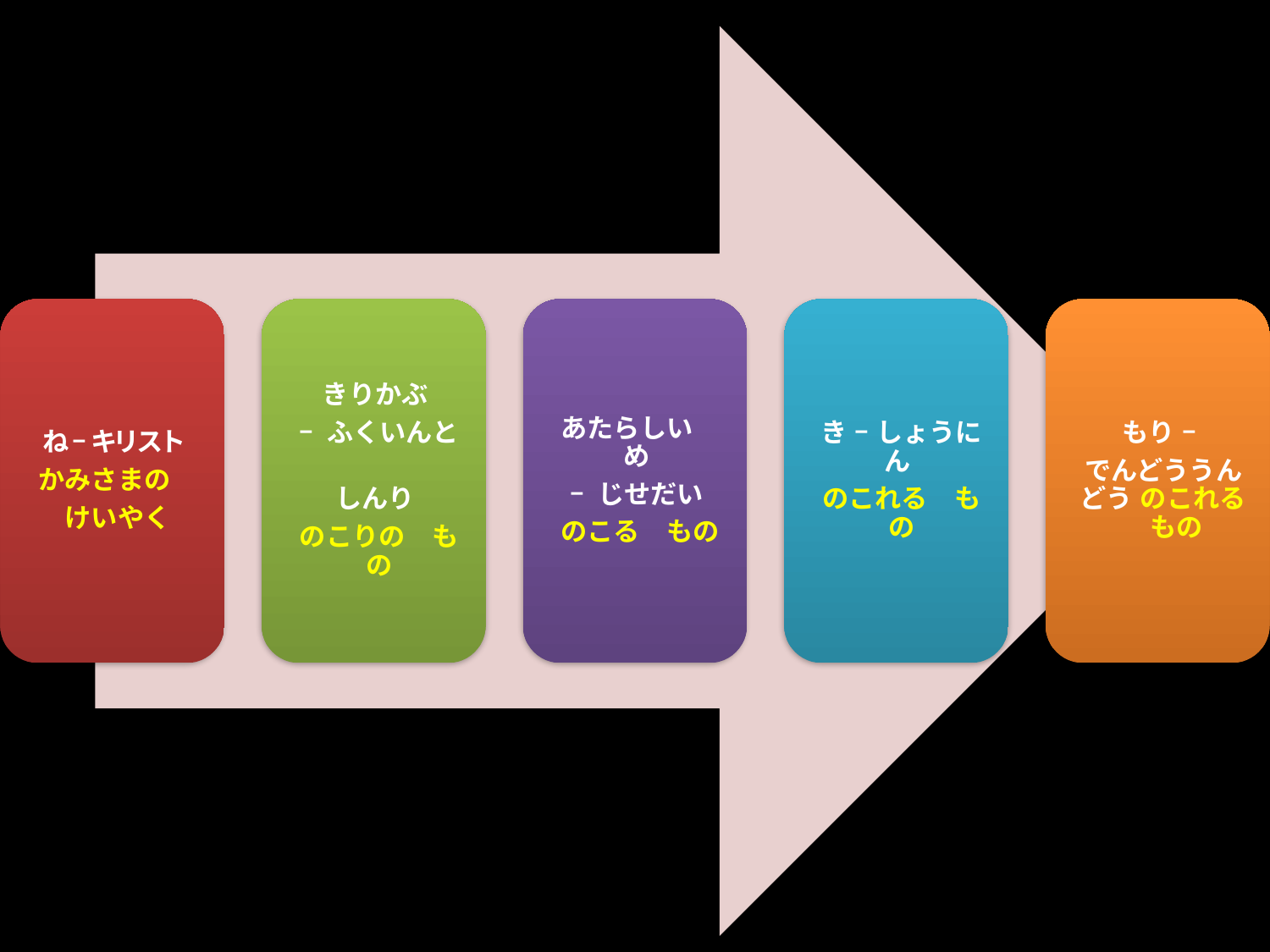

ね – キリスト
かみさまの
けいやく
きりかぶ
– ふくいんと
しんり
のこりの　もの
あたらしい　め
– じせだい
のこる　もの
き – しょうにん
のこれる　もの
もり –
でんどううんどう のこれる　もの